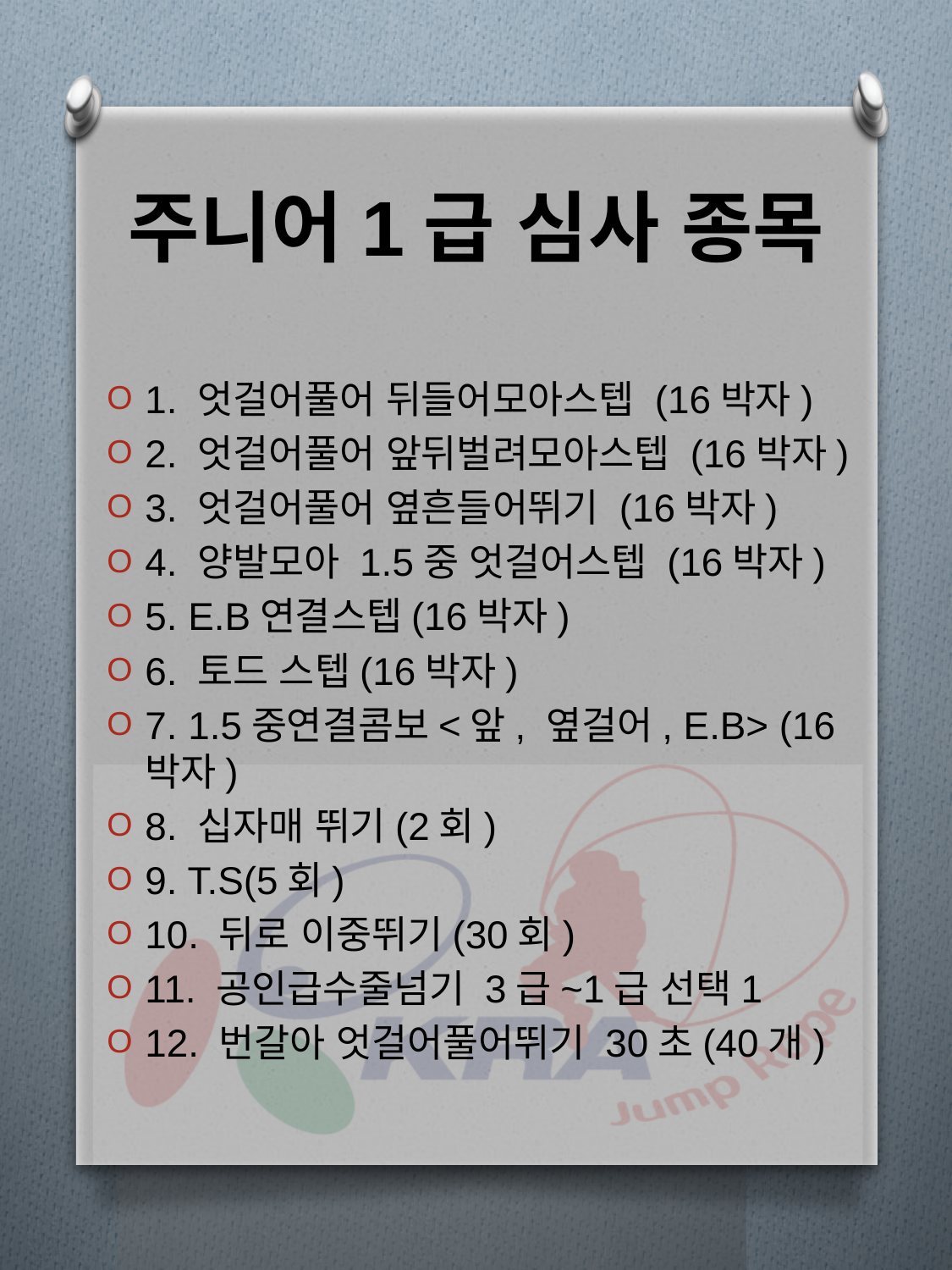

# 주니어1급 심사 종목

1. 엇걸어풀어 뒤들어모아스텝 (16박자)
2. 엇걸어풀어 앞뒤벌려모아스텝 (16박자)
3. 엇걸어풀어 옆흔들어뛰기 (16박자)
4. 양발모아 1.5중 엇걸어스텝 (16박자)
5. E.B연결스텝(16박자)
6. 토드 스텝(16박자)
7. 1.5중연결콤보<앞, 옆걸어, E.B> (16박자)
8. 십자매 뛰기(2회)
9. T.S(5회)
10. 뒤로 이중뛰기(30회)
11. 공인급수줄넘기 3급~1급 선택1
12. 번갈아 엇걸어풀어뛰기 30초(40개)